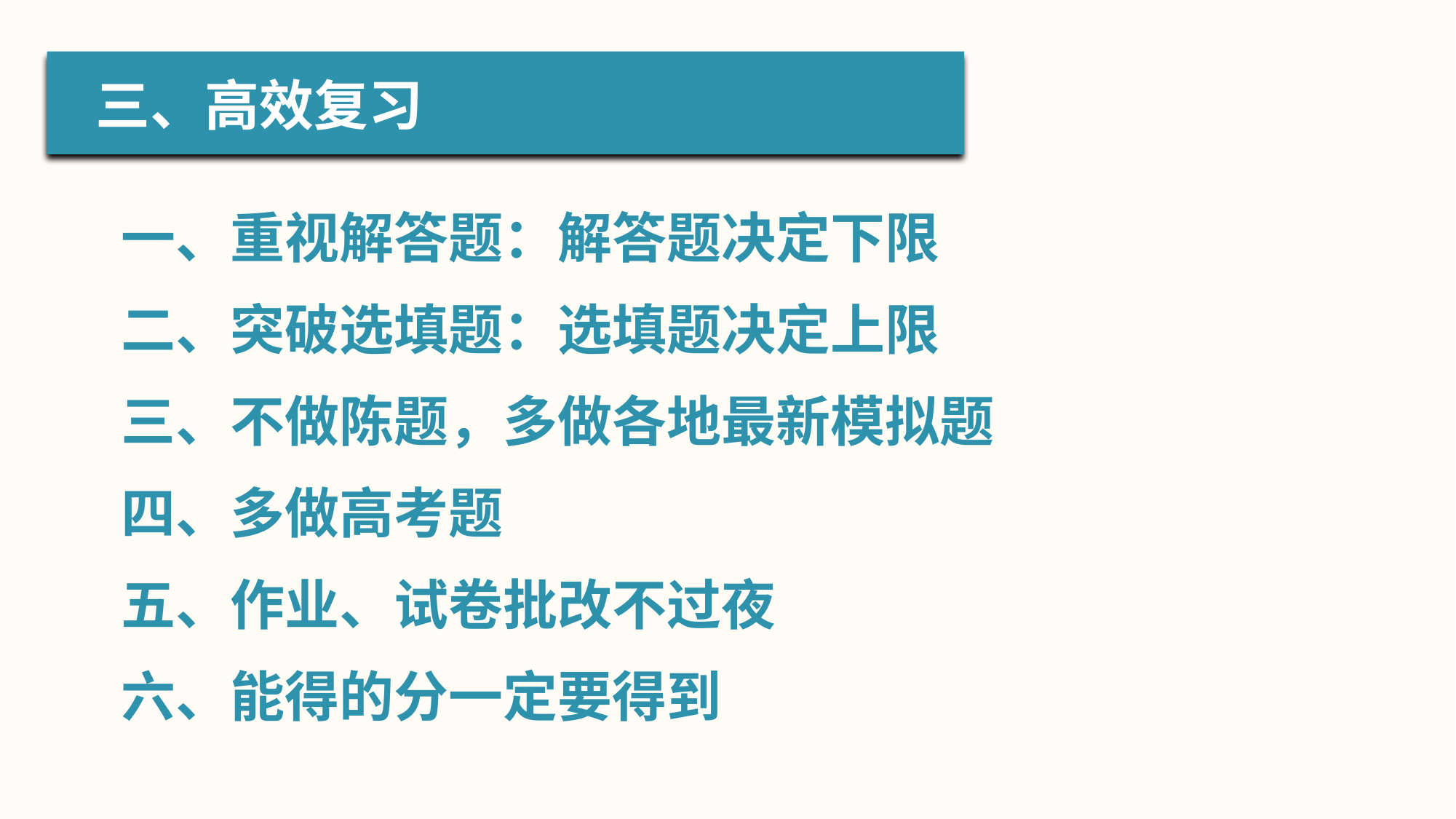

三、高效复习
一、重视解答题：解答题决定下限
二、突破选填题：选填题决定上限
三、不做陈题，多做各地最新模拟题
四、多做高考题
五、作业、试卷批改不过夜
六、能得的分一定要得到